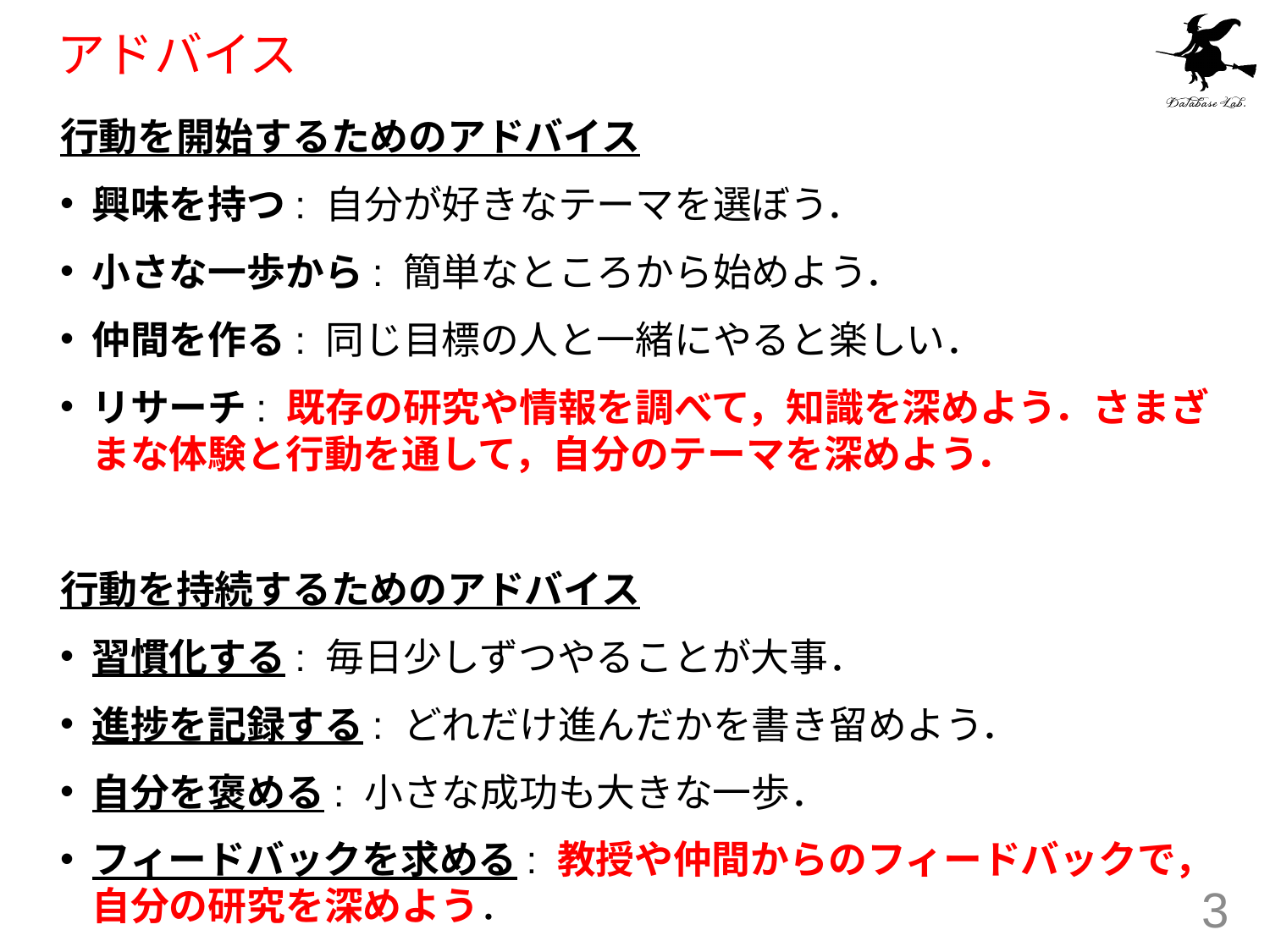

# アドバイス
行動を開始するためのアドバイス
興味を持つ: 自分が好きなテーマを選ぼう．
小さな一歩から: 簡単なところから始めよう．
仲間を作る: 同じ目標の人と一緒にやると楽しい．
リサーチ: 既存の研究や情報を調べて，知識を深めよう．さまざまな体験と行動を通して，自分のテーマを深めよう．

行動を持続するためのアドバイス
習慣化する: 毎日少しずつやることが大事．
進捗を記録する: どれだけ進んだかを書き留めよう．
自分を褒める: 小さな成功も大きな一歩．
フィードバックを求める: 教授や仲間からのフィードバックで，自分の研究を深めよう．
3